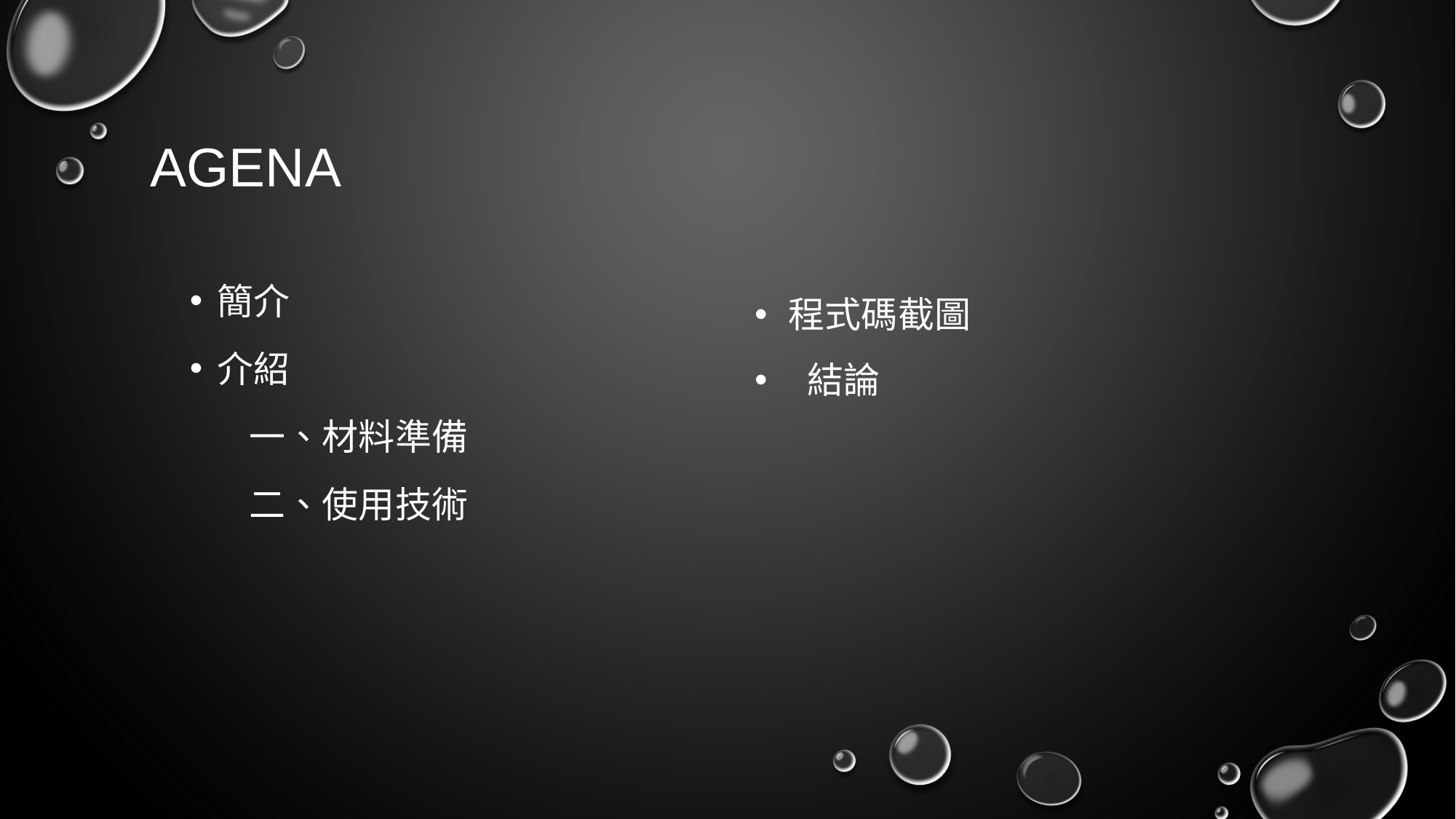

# AGENA
簡介
介紹
     一、材料準備
     二、使用技術
程式碼截圖
 結論